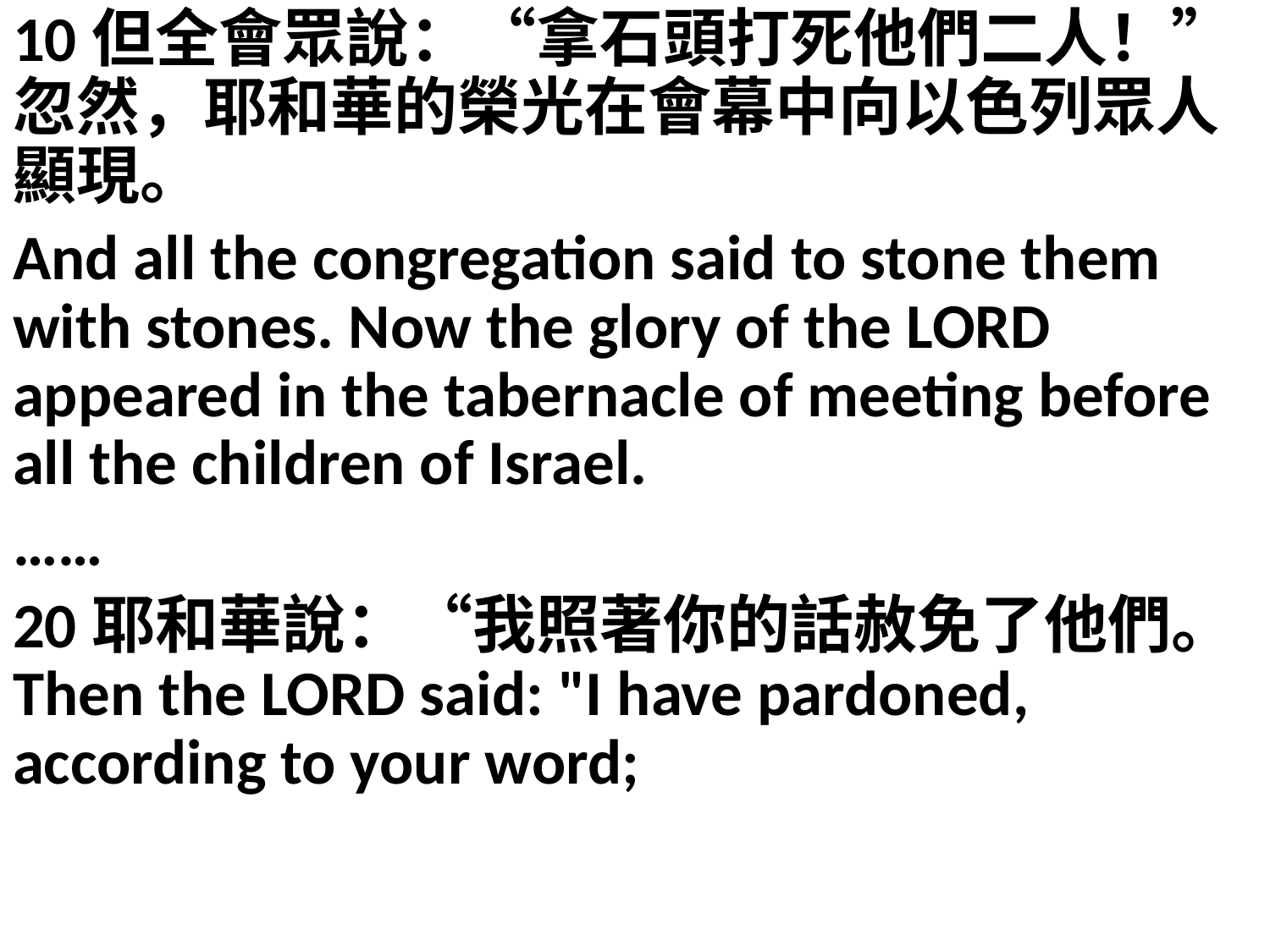

10但全會眾說：“拿石頭打死他們二人！”忽然，耶和華的榮光在會幕中向以色列眾人顯現。
And all the congregation said to stone them with stones. Now the glory of the LORD appeared in the tabernacle of meeting before all the children of Israel.
……
20耶和華說：“我照著你的話赦免了他們。Then the LORD said: "I have pardoned, according to your word;